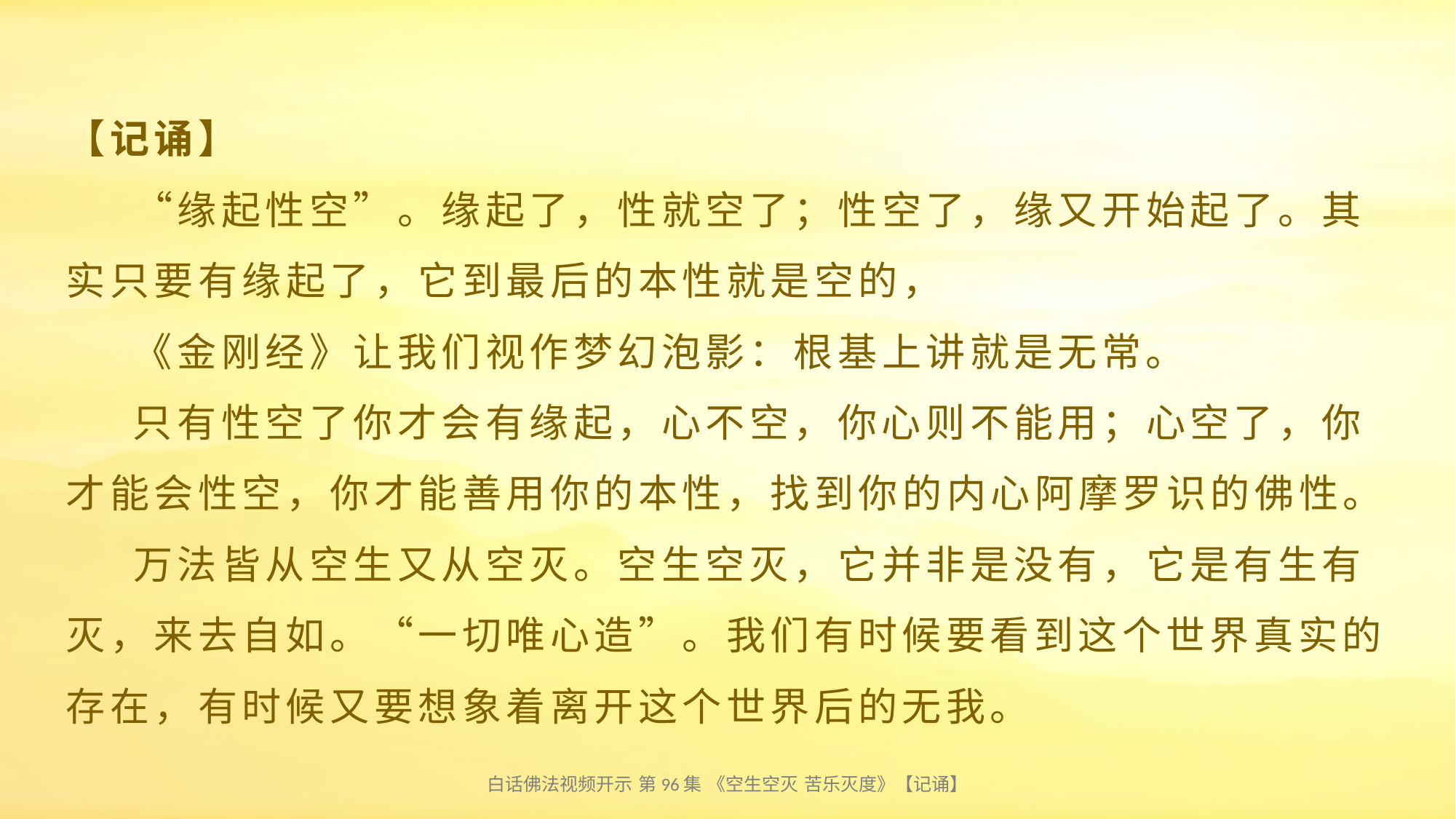

# 【记诵】 “缘起性空”。缘起了，性就空了；性空了，缘又开始起了。其实只要有缘起了，它到最后的本性就是空的， 《金刚经》让我们视作梦幻泡影：根基上讲就是无常。 只有性空了你才会有缘起，心不空，你心则不能用；心空了，你才能会性空，你才能善用你的本性，找到你的内心阿摩罗识的佛性。 万法皆从空生又从空灭。空生空灭，它并非是没有，它是有生有灭，来去自如。“一切唯心造”。我们有时候要看到这个世界真实的存在，有时候又要想象着离开这个世界后的无我。
白话佛法视频开示 第96集 《空生空灭 苦乐灭度》【记诵】